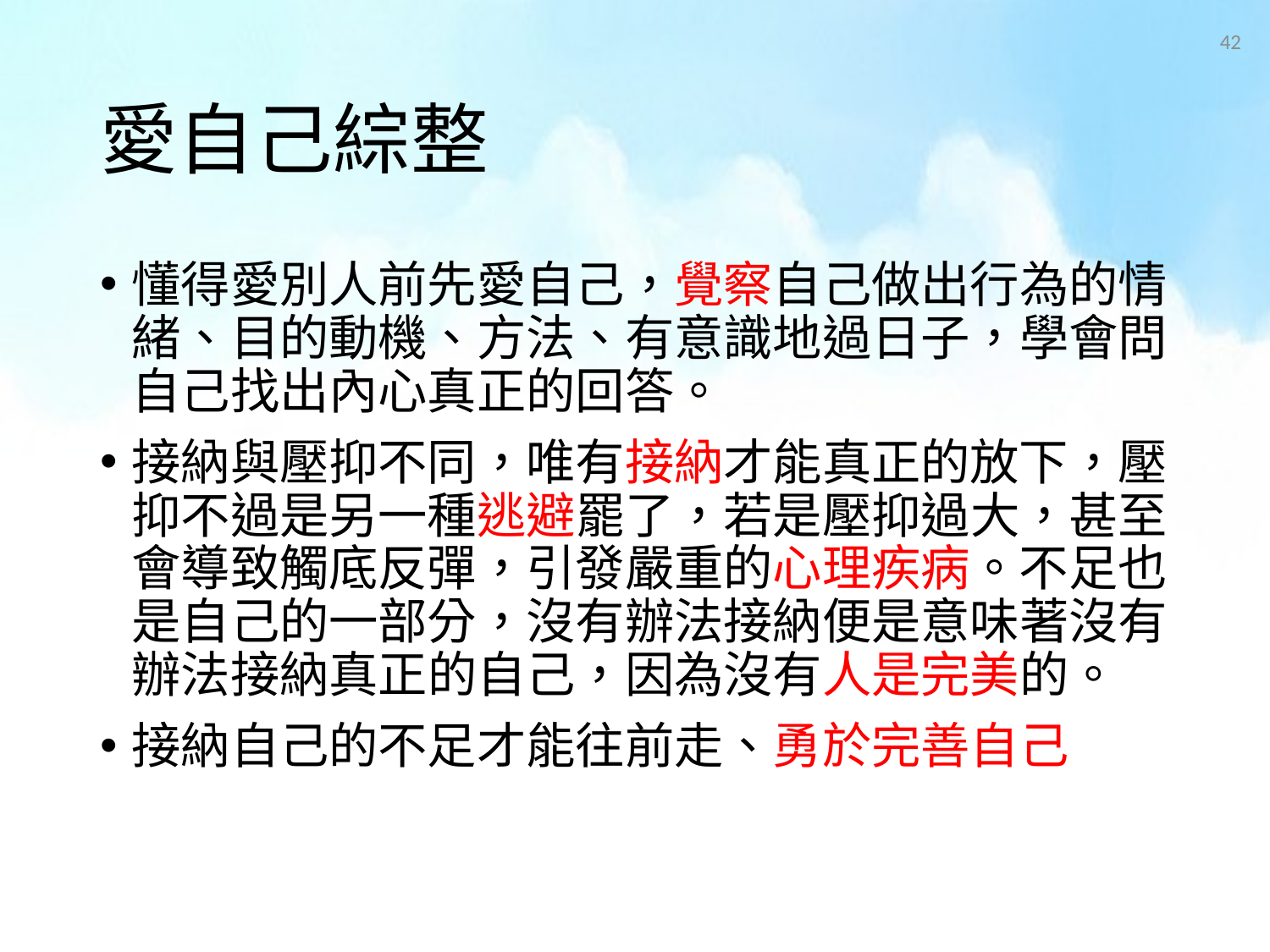

42
# 愛自己綜整
懂得愛別人前先愛自己，覺察自己做出行為的情緒、目的動機、方法、有意識地過日子，學會問自己找出內心真正的回答。
接納與壓抑不同，唯有接納才能真正的放下，壓抑不過是另一種逃避罷了，若是壓抑過大，甚至會導致觸底反彈，引發嚴重的心理疾病。不足也是自己的一部分，沒有辦法接納便是意味著沒有辦法接納真正的自己，因為沒有人是完美的。
接納自己的不足才能往前走、勇於完善自己